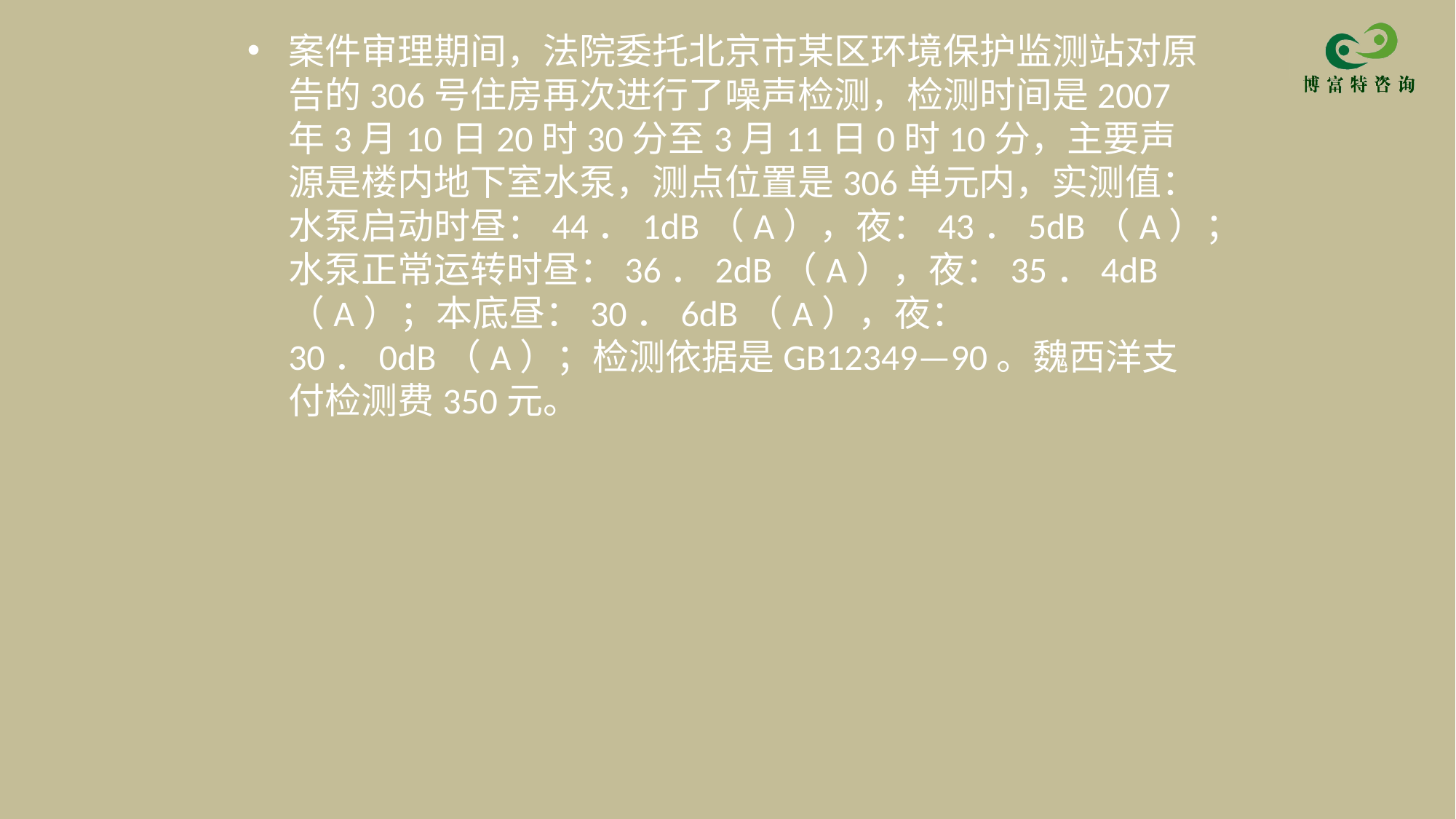

案件审理期间，法院委托北京市某区环境保护监测站对原告的306号住房再次进行了噪声检测，检测时间是2007年3月10日20时30分至3月11日0时10分，主要声源是楼内地下室水泵，测点位置是306单元内，实测值：水泵启动时昼：44．1dB（A），夜：43．5dB（A）；水泵正常运转时昼：36．2dB（A），夜：35．4dB（A）；本底昼：30．6dB（A），夜：30．0dB（A）；检测依据是GB12349—90。魏西洋支付检测费350元。
#